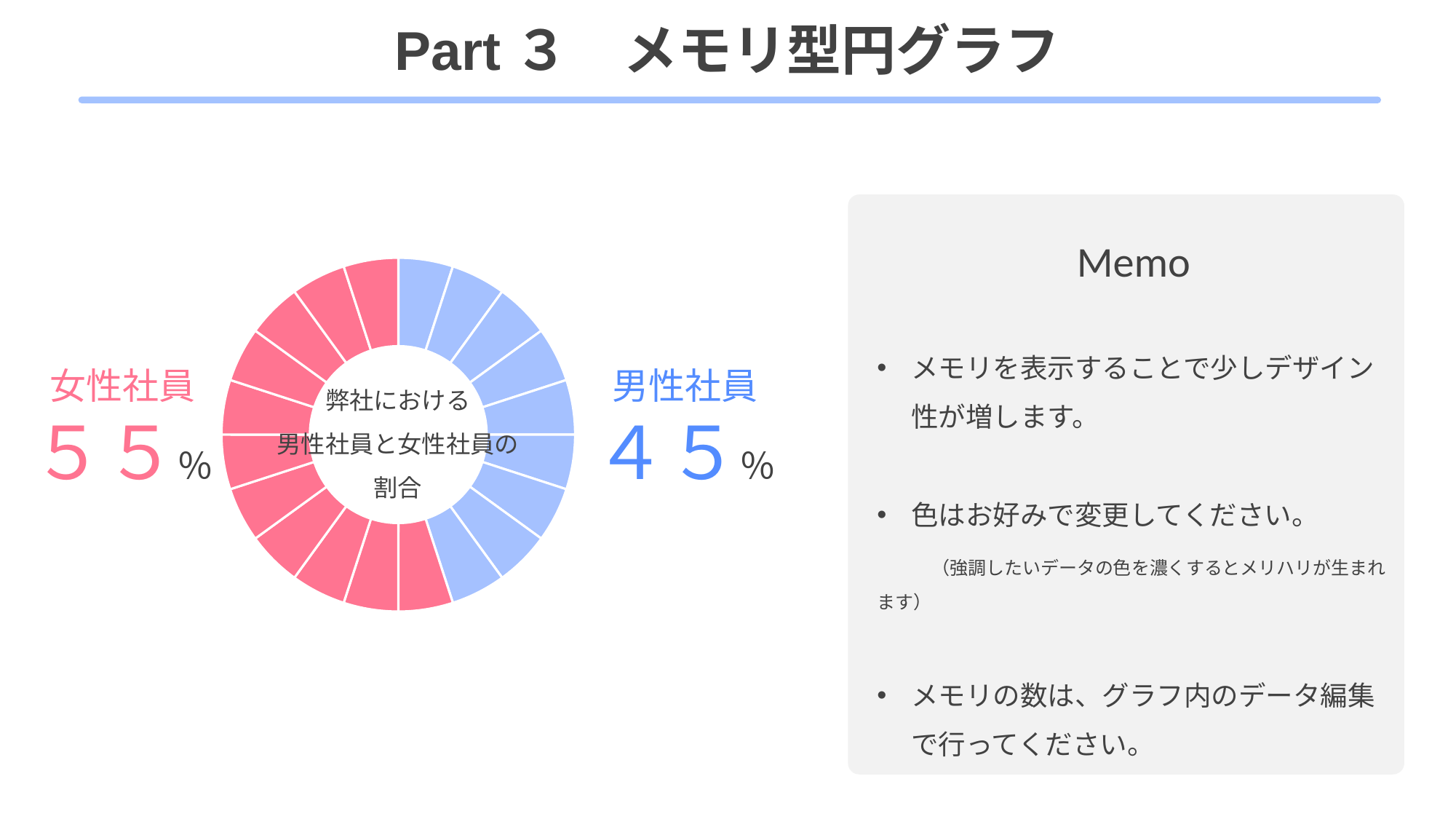

Part３　メモリ型円グラフ

### Chart

| Category | 売上高 |
|---|---|
|  | 1.0 |
|  | 1.0 |
|  | 1.0 |
|  | 1.0 |
|  | 1.0 |
|  | 1.0 |
|  | 1.0 |
|  | 1.0 |
|  | 1.0 |
|  | 1.0 |
|  | 1.0 |
|  | 1.0 |
|  | 1.0 |
|  | 1.0 |
|  | 1.0 |
|  | 1.0 |
|  | 1.0 |
|  | 1.0 |
|  | 1.0 |
|  | 1.0 |
Memo

メモリを表示することで少しデザイン性が増します。

色はお好みで変更してください。
　　（強調したいデータの色を濃くするとメリハリが生まれます）

メモリの数は、グラフ内のデータ編集で行ってください。
女性社員
５５％
男性社員
４５％
弊社における
男性社員と女性社員の
割合